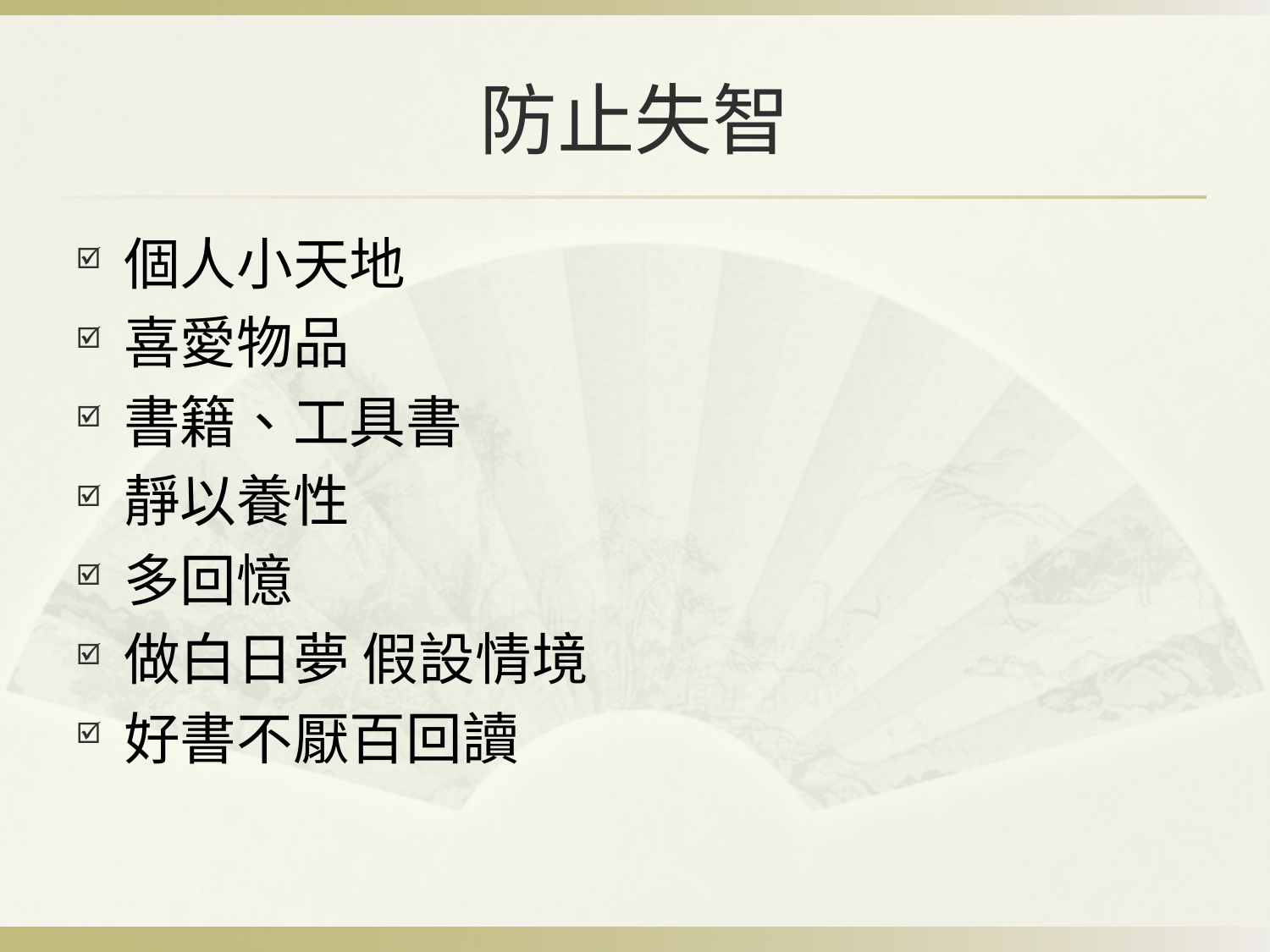

# 防止失智
個人小天地
喜愛物品
書籍、工具書
靜以養性
多回憶
做白日夢 假設情境
好書不厭百回讀